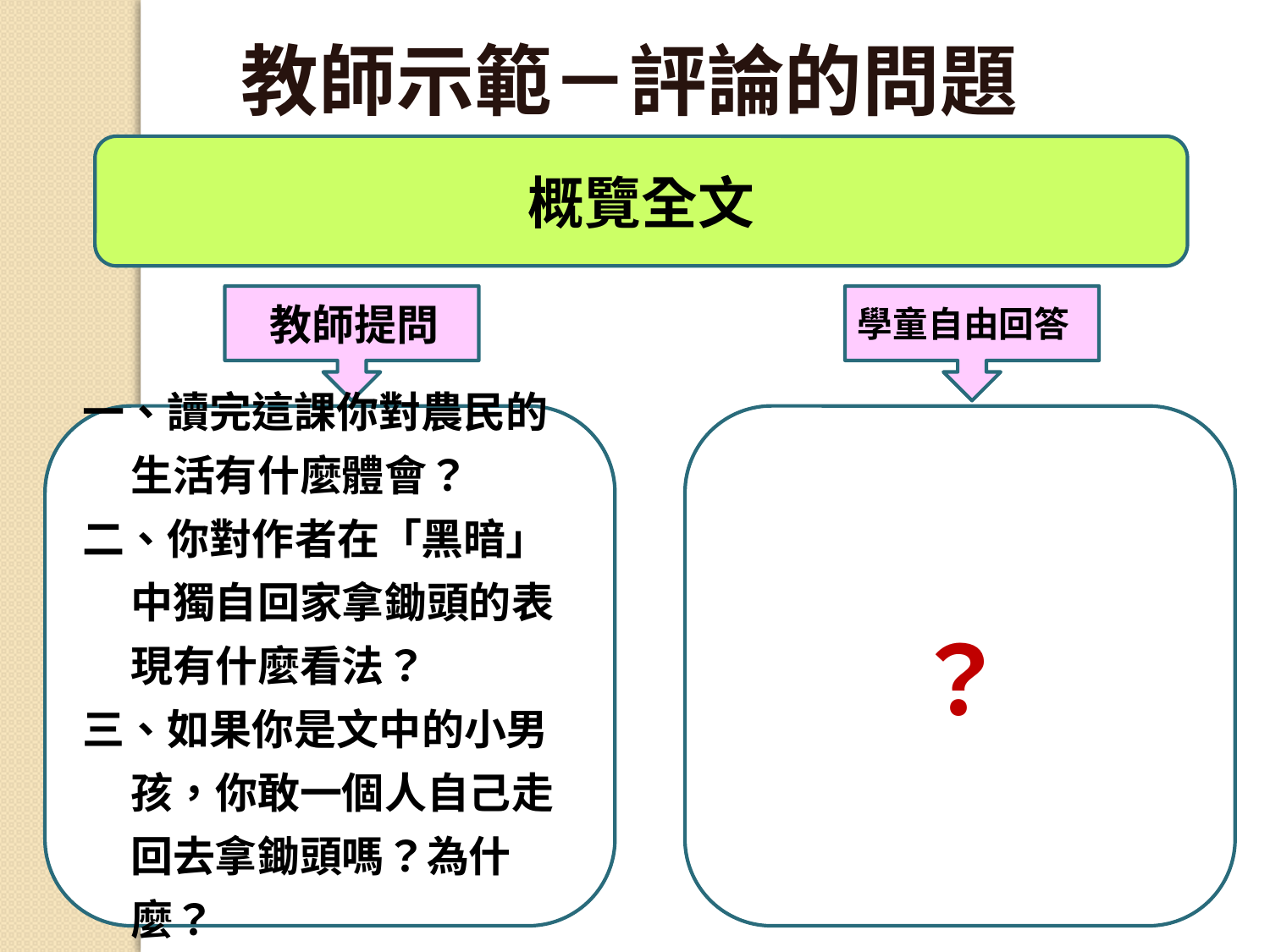

教師示範－評論的問題
概覽全文
   教師提問
學童自由回答

一、讀完這課你對農民的生活有什麼體會？
二、你對作者在「黑暗」中獨自回家拿鋤頭的表現有什麼看法？
三、如果你是文中的小男孩，你敢一個人自己走回去拿鋤頭嗎？為什麼？

？